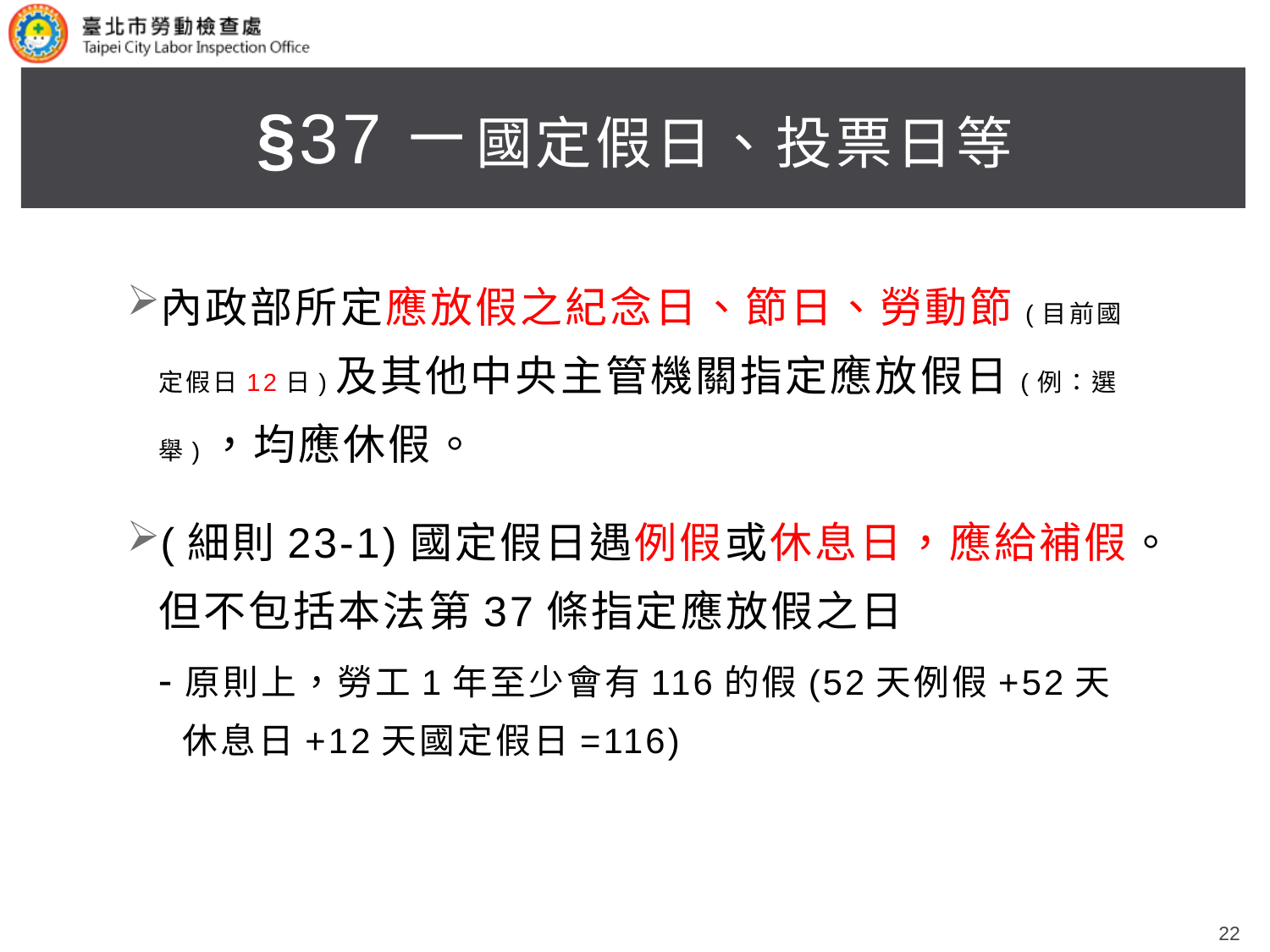

# §37－國定假日、投票日等
內政部所定應放假之紀念日、節日、勞動節(目前國定假日12日)及其他中央主管機關指定應放假日(例：選舉)，均應休假。
(細則23-1)國定假日遇例假或休息日，應給補假。但不包括本法第37條指定應放假之日
-原則上，勞工1年至少會有116的假(52天例假+52天休息日+12天國定假日=116)

22